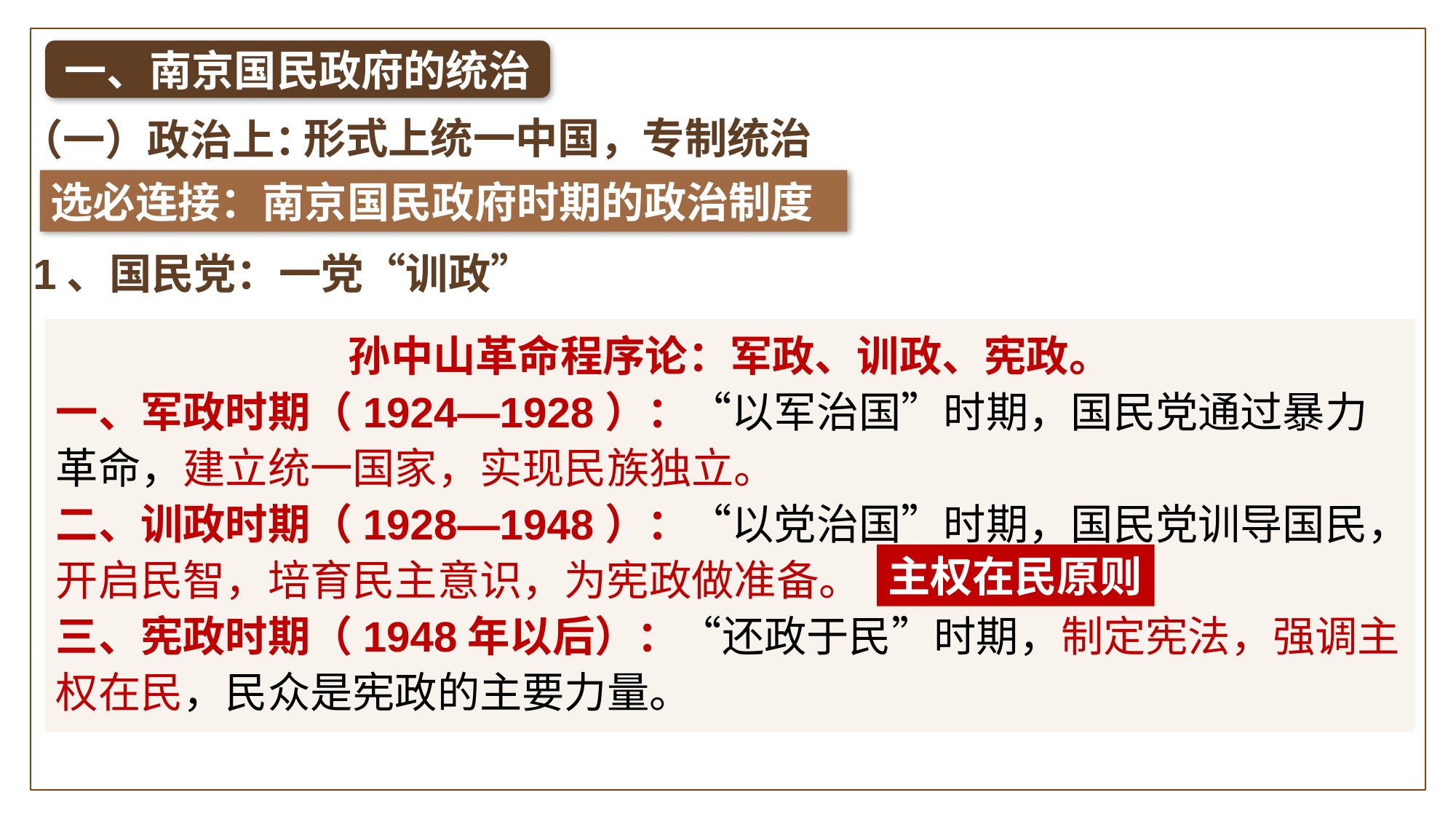

一、南京国民政府的统治
（一）政治上：
形式上统一中国，专制统治
选必连接：南京国民政府时期的政治制度
1、国民党：一党“训政”
孙中山革命程序论：军政、训政、宪政。
一、军政时期（1924—1928）：“以军治国”时期，国民党通过暴力革命，建立统一国家，实现民族独立。
二、训政时期（1928—1948）：“以党治国”时期，国民党训导国民，开启民智，培育民主意识，为宪政做准备。
三、宪政时期（1948年以后）：“还政于民”时期，制定宪法，强调主权在民，民众是宪政的主要力量。
主权在民原则